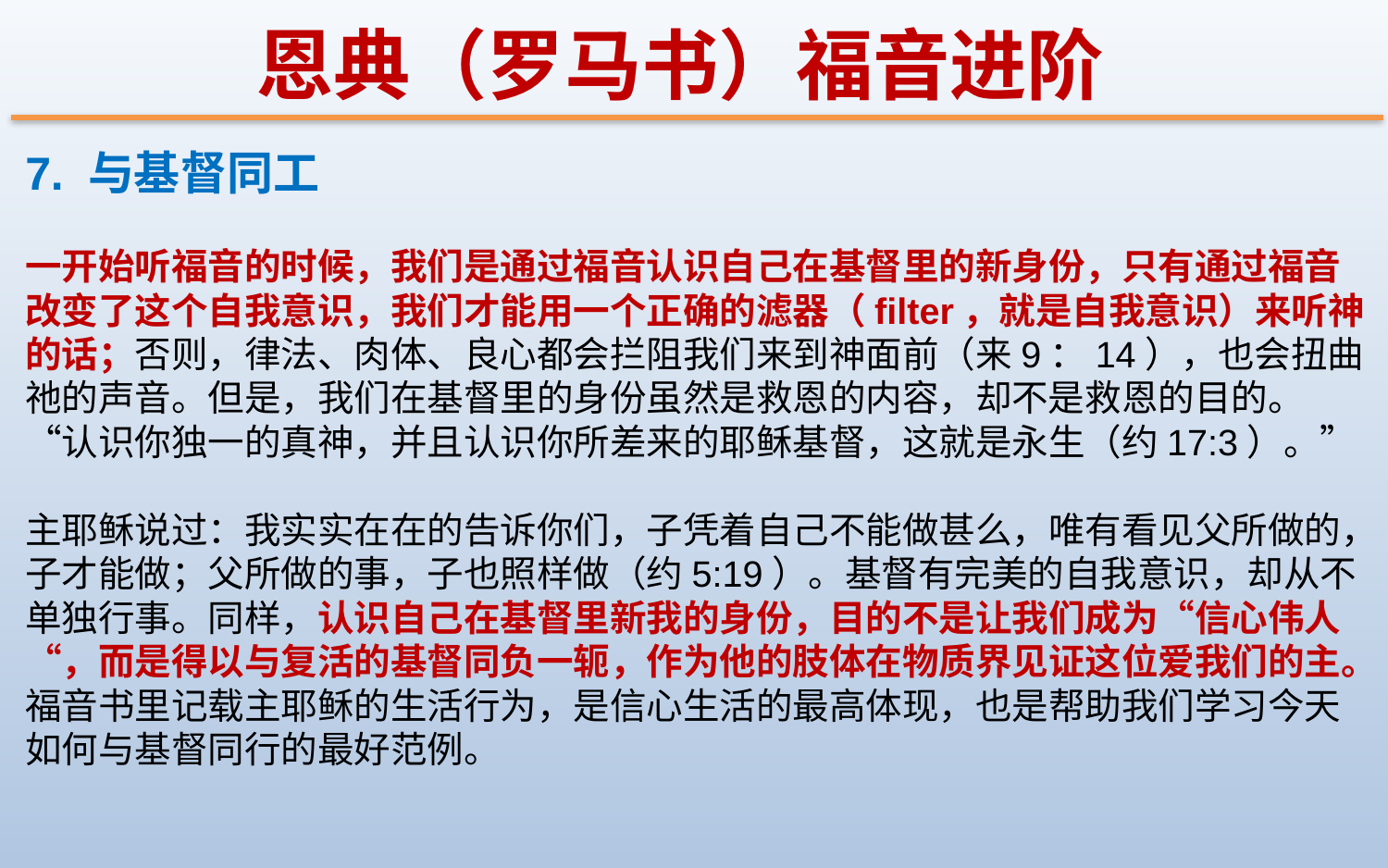

恩典（罗马书）福音进阶
7. 与基督同工

一开始听福音的时候，我们是通过福音认识自己在基督里的新身份，只有通过福音改变了这个自我意识，我们才能用一个正确的滤器（filter，就是自我意识）来听神的话；否则，律法、肉体、良心都会拦阻我们来到神面前（来9：14），也会扭曲祂的声音。但是，我们在基督里的身份虽然是救恩的内容，却不是救恩的目的。“认识你独一的真神，并且认识你所差来的耶稣基督，这就是永生（约17:3）。”

主耶稣说过：我实实在在的告诉你们，子凭着自己不能做甚么，唯有看见父所做的，子才能做；父所做的事，子也照样做（约5:19）。基督有完美的自我意识，却从不单独行事。同样，认识自己在基督里新我的身份，目的不是让我们成为“信心伟人“，而是得以与复活的基督同负一轭，作为他的肢体在物质界见证这位爱我们的主。福音书里记载主耶稣的生活行为，是信心生活的最高体现，也是帮助我们学习今天如何与基督同行的最好范例。